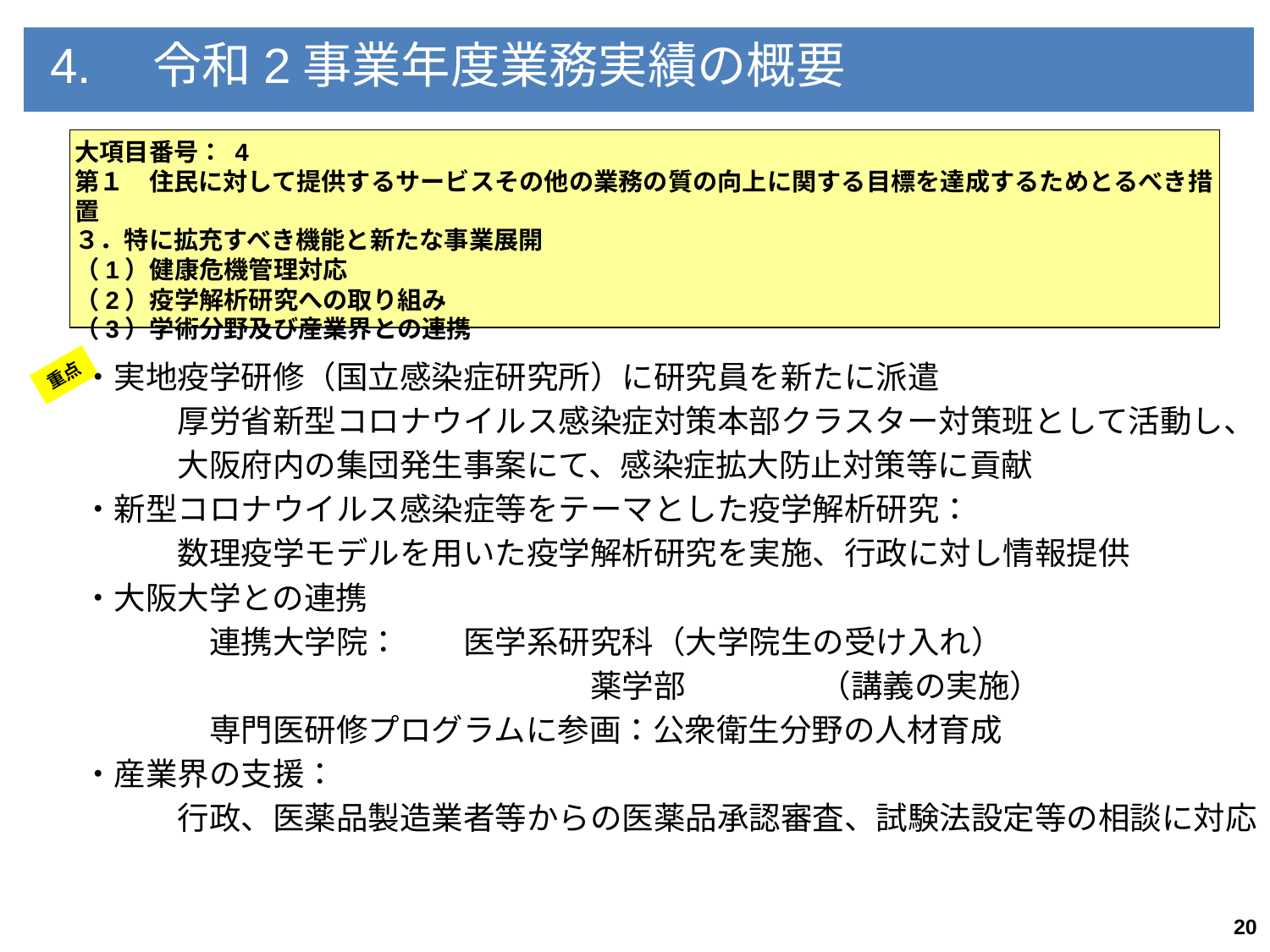

4.　令和2事業年度業務実績の概要
大項目番号： 4
第１　住民に対して提供するサービスその他の業務の質の向上に関する目標を達成するためとるべき措置
３．特に拡充すべき機能と新たな事業展開
（1）健康危機管理対応
（2）疫学解析研究への取り組み
（3）学術分野及び産業界との連携

・実地疫学研修（国立感染症研究所）に研究員を新たに派遣
　　　厚労省新型コロナウイルス感染症対策本部クラスター対策班として活動し、
　　　大阪府内の集団発生事案にて、感染症拡大防止対策等に貢献
・新型コロナウイルス感染症等をテーマとした疫学解析研究：
　　　数理疫学モデルを用いた疫学解析研究を実施、行政に対し情報提供
・大阪大学との連携
	連携大学院：	医学系研究科（大学院生の受け入れ）
				薬学部　　　　 （講義の実施）
	専門医研修プログラムに参画：公衆衛生分野の人材育成
・産業界の支援：
　　　行政、医薬品製造業者等からの医薬品承認審査、試験法設定等の相談に対応

重点
20